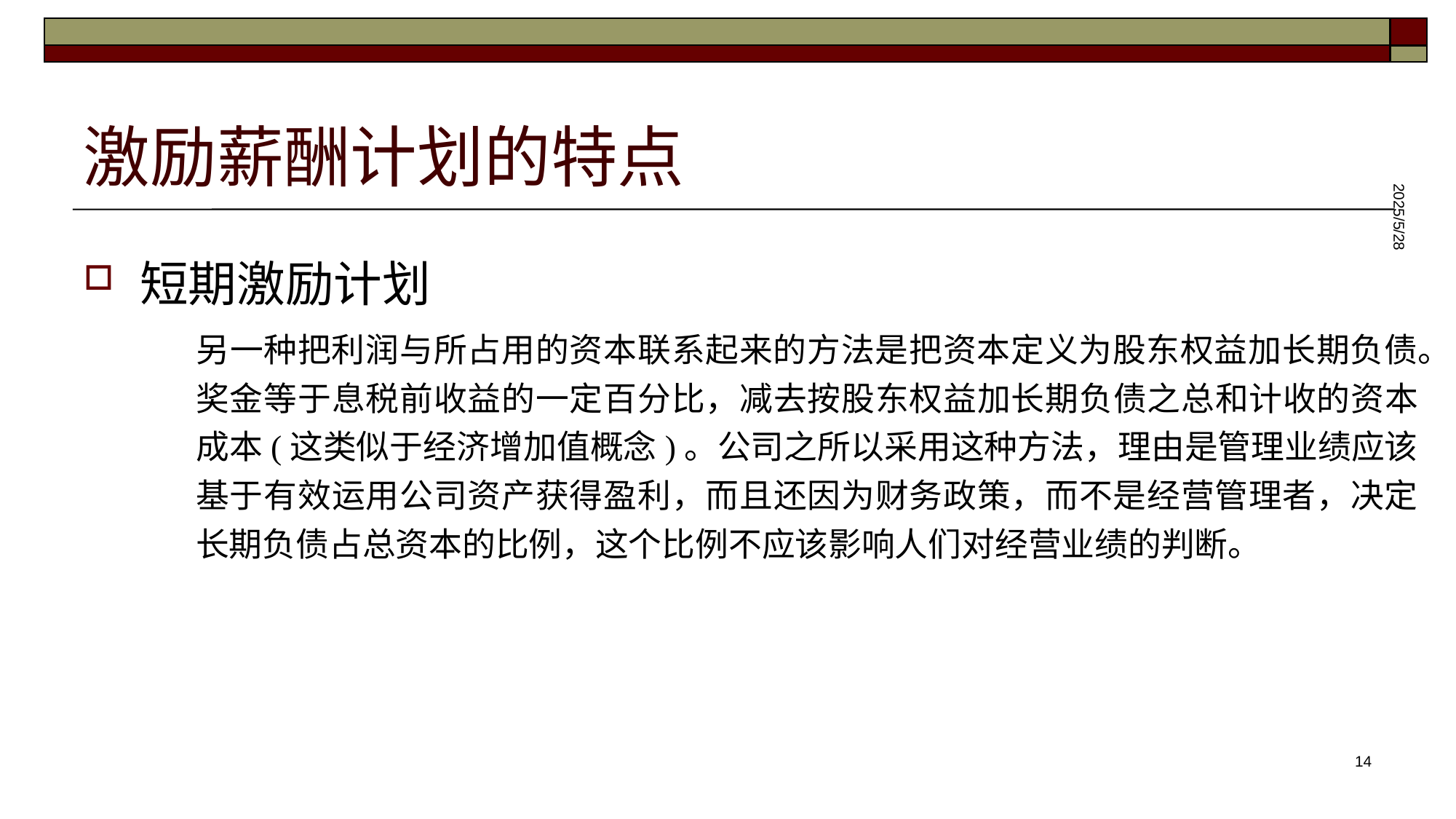

# 激励薪酬计划的特点
2025/5/28
短期激励计划
另一种把利润与所占用的资本联系起来的方法是把资本定义为股东权益加长期负债。奖金等于息税前收益的一定百分比，减去按股东权益加长期负债之总和计收的资本成本(这类似于经济增加值概念)。公司之所以采用这种方法，理由是管理业绩应该基于有效运用公司资产获得盈利，而且还因为财务政策，而不是经营管理者，决定长期负债占总资本的比例，这个比例不应该影响人们对经营业绩的判断。

14